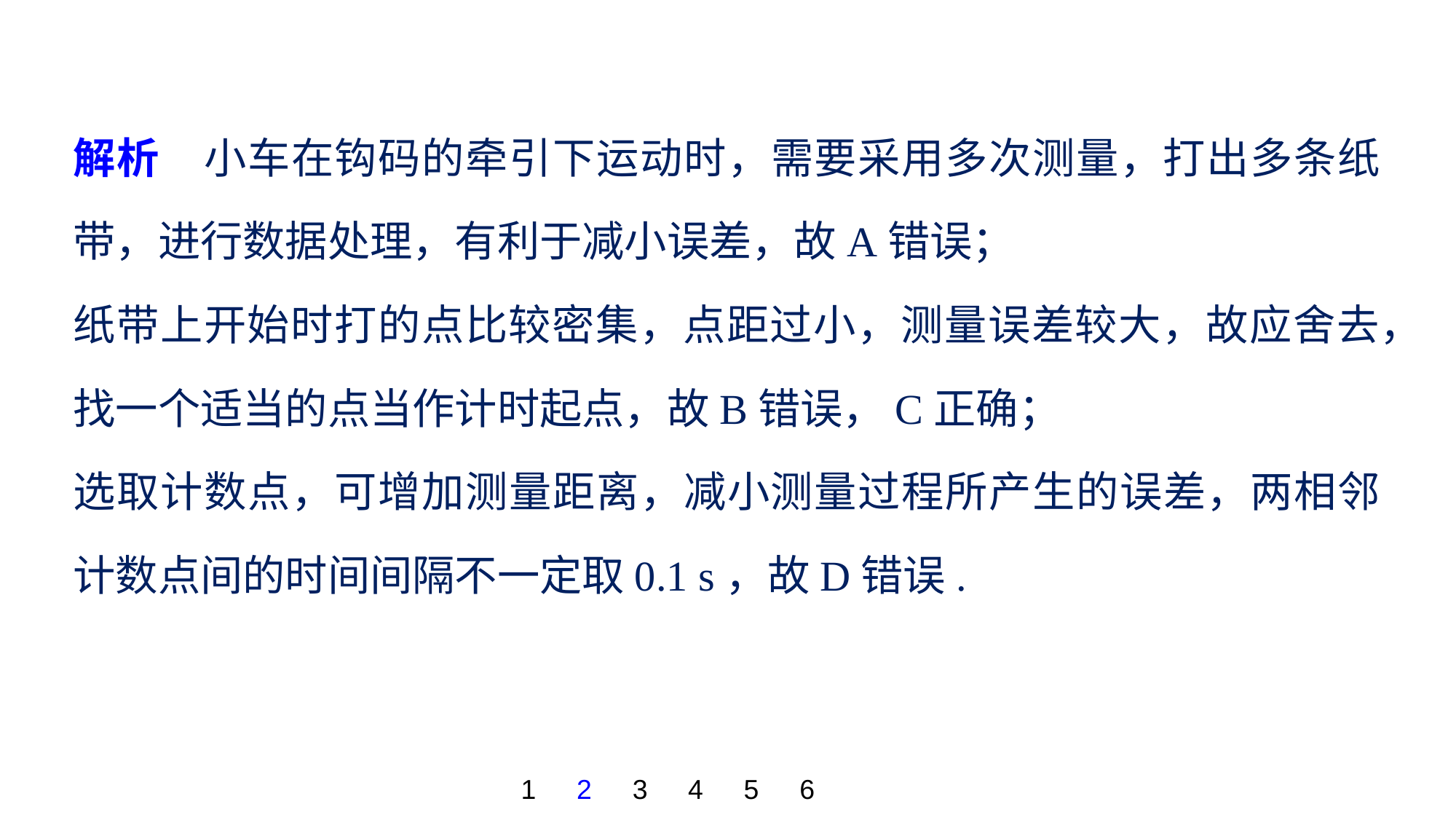

解析　小车在钩码的牵引下运动时，需要采用多次测量，打出多条纸带，进行数据处理，有利于减小误差，故A错误；
纸带上开始时打的点比较密集，点距过小，测量误差较大，故应舍去，找一个适当的点当作计时起点，故B错误，C正确；
选取计数点，可增加测量距离，减小测量过程所产生的误差，两相邻计数点间的时间间隔不一定取0.1 s，故D错误.
1
2
3
4
5
6